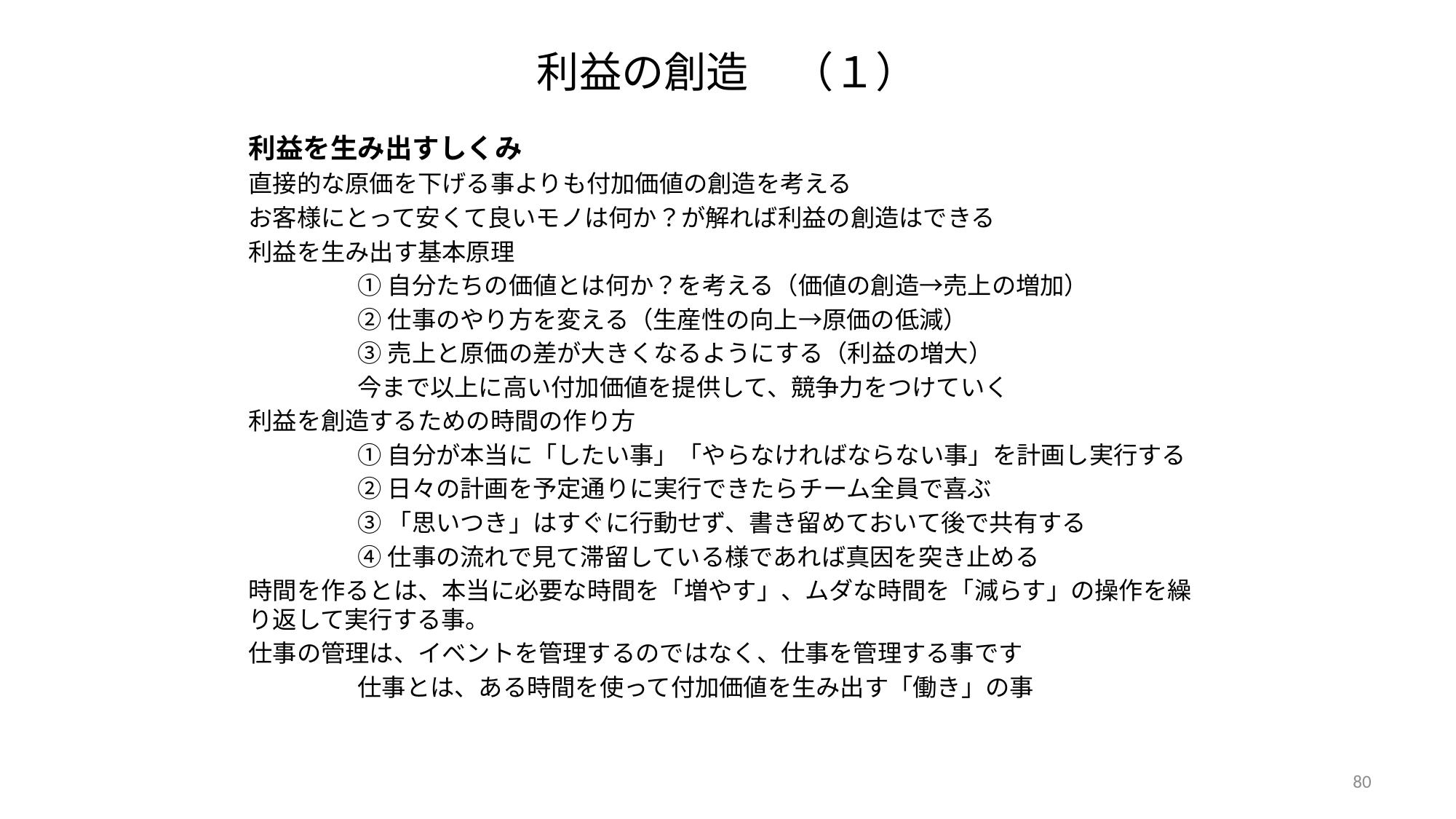

# 利益の創造　（１）
利益を生み出すしくみ
直接的な原価を下げる事よりも付加価値の創造を考える
お客様にとって安くて良いモノは何か？が解れば利益の創造はできる
利益を生み出す基本原理
	①自分たちの価値とは何か？を考える（価値の創造→売上の増加）
	②仕事のやり方を変える（生産性の向上→原価の低減）
	③売上と原価の差が大きくなるようにする（利益の増大）
	今まで以上に高い付加価値を提供して、競争力をつけていく
利益を創造するための時間の作り方
	①自分が本当に「したい事」「やらなければならない事」を計画し実行する
	②日々の計画を予定通りに実行できたらチーム全員で喜ぶ
	③「思いつき」はすぐに行動せず、書き留めておいて後で共有する
	④仕事の流れで見て滞留している様であれば真因を突き止める
時間を作るとは、本当に必要な時間を「増やす」、ムダな時間を「減らす」の操作を繰り返して実行する事。
仕事の管理は、イベントを管理するのではなく、仕事を管理する事です
	仕事とは、ある時間を使って付加価値を生み出す「働き」の事
80